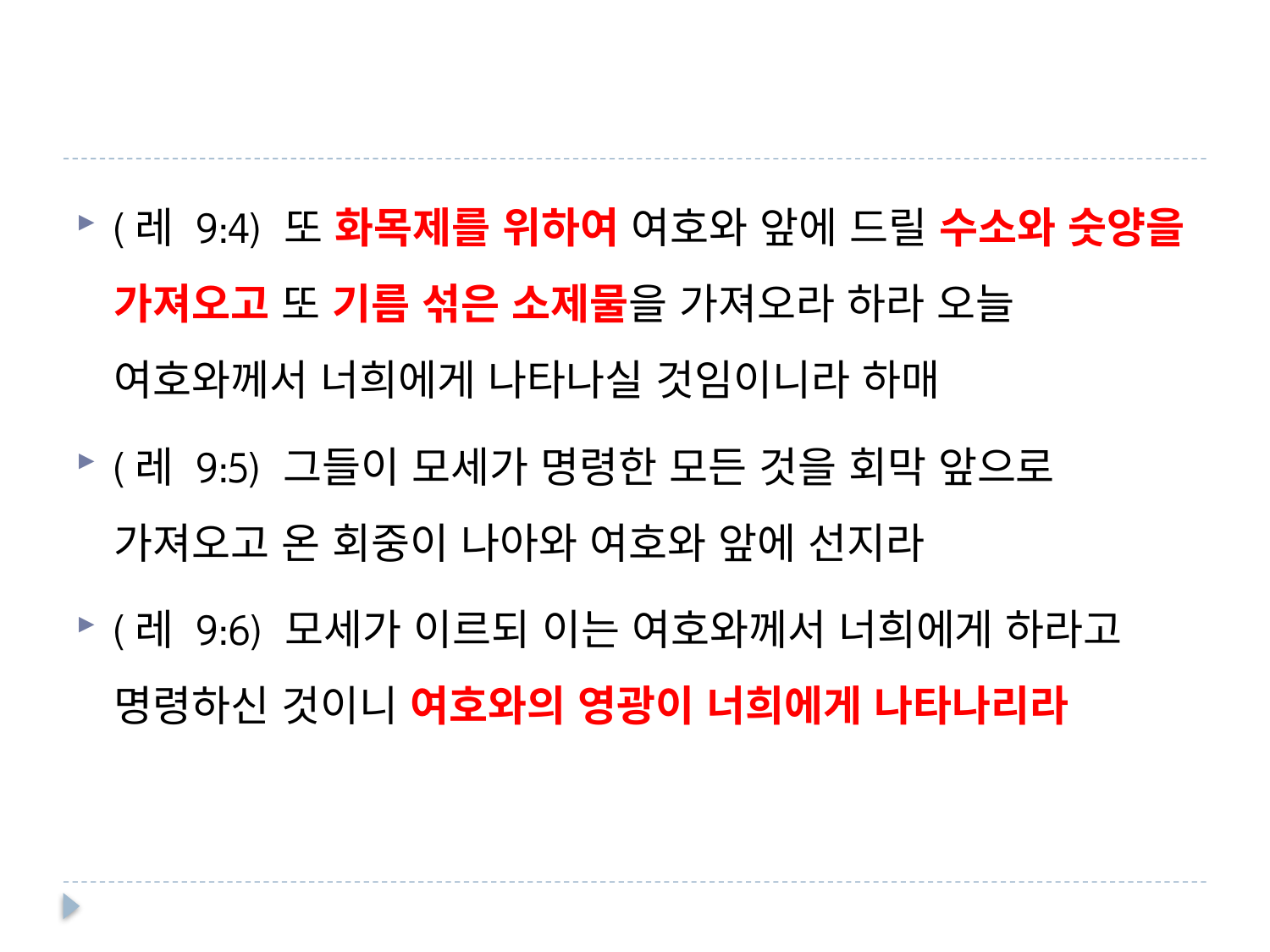

#
(레 9:4) 또 화목제를 위하여 여호와 앞에 드릴 수소와 숫양을 가져오고 또 기름 섞은 소제물을 가져오라 하라 오늘 여호와께서 너희에게 나타나실 것임이니라 하매
(레 9:5) 그들이 모세가 명령한 모든 것을 회막 앞으로 가져오고 온 회중이 나아와 여호와 앞에 선지라
(레 9:6) 모세가 이르되 이는 여호와께서 너희에게 하라고 명령하신 것이니 여호와의 영광이 너희에게 나타나리라